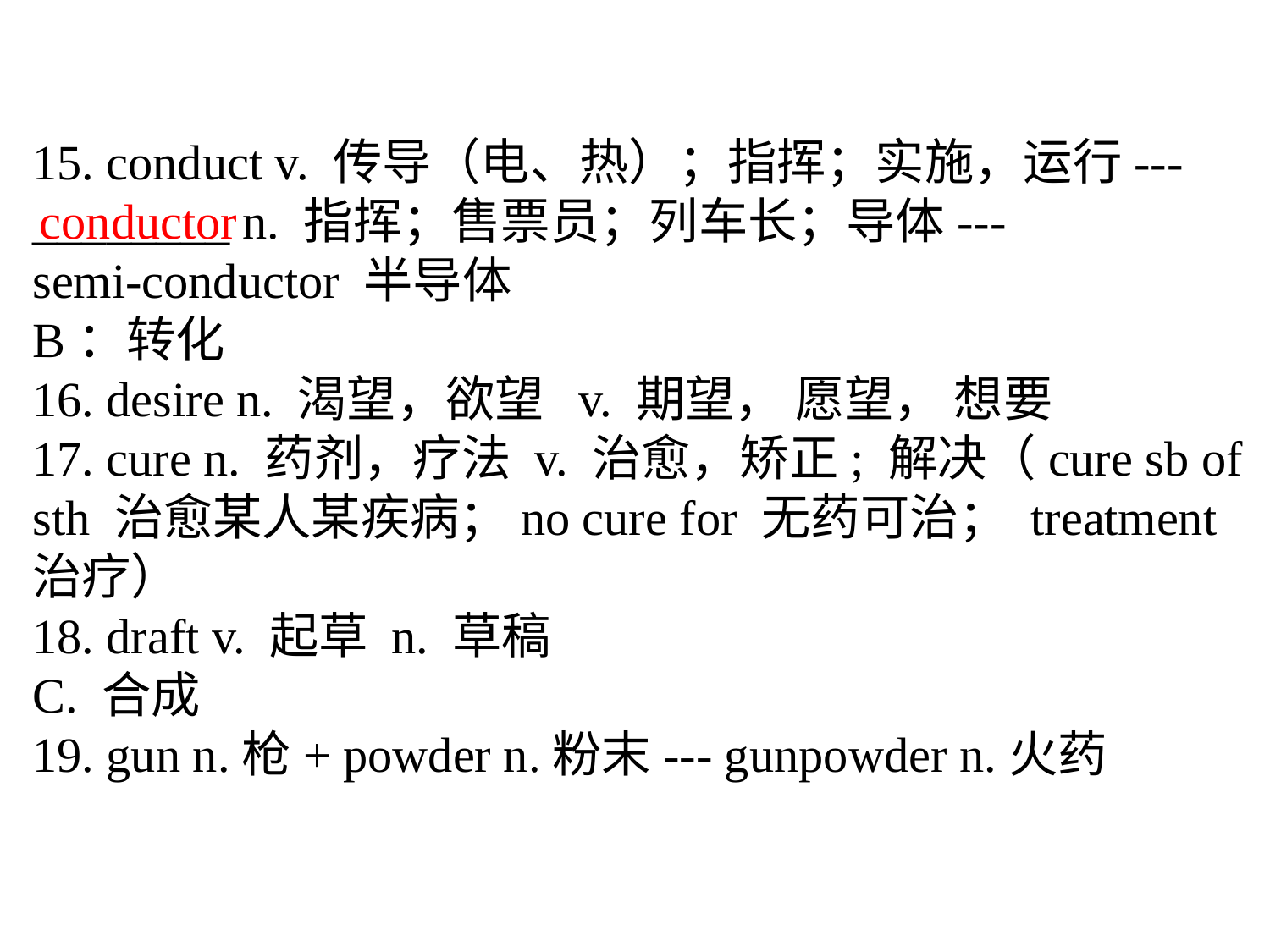

15. conduct v. 传导（电、热）；指挥；实施，运行--- ________ n. 指挥；售票员；列车长；导体---
semi-conductor 半导体
B：转化
16. desire n. 渴望，欲望  v. 期望， 愿望， 想要
17. cure n. 药剂，疗法 v. 治愈，矫正; 解决（cure sb of sth 治愈某人某疾病；no cure for 无药可治； treatment 治疗）
18. draft v. 起草 n. 草稿
C. 合成
19. gun n.枪+ powder n.粉末--- gunpowder n.火药
 conductor